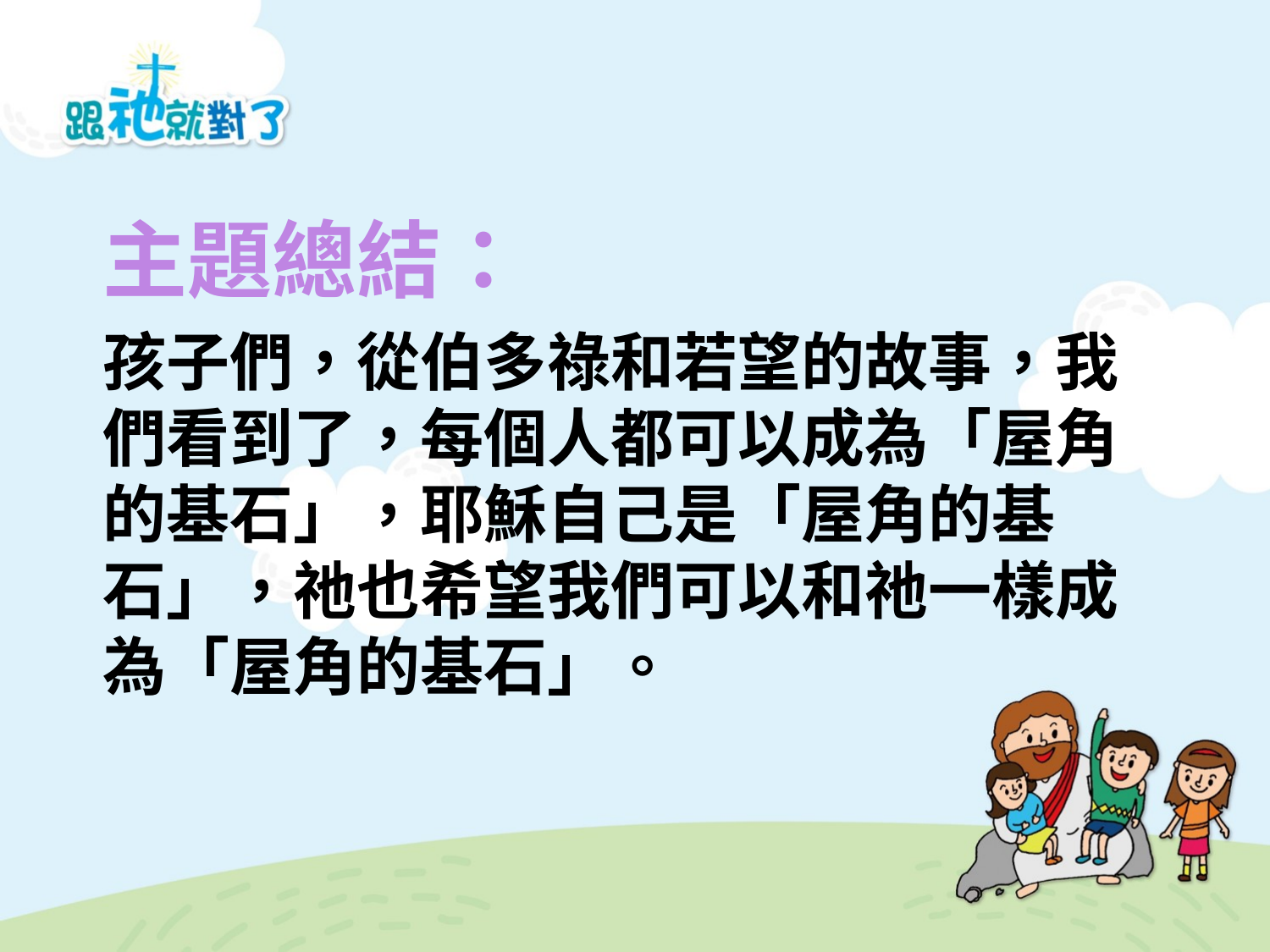

主題總結：
孩子們，從伯多祿和若望的故事，我們看到了，每個人都可以成為「屋角的基石」，耶穌自己是「屋角的基石」，祂也希望我們可以和祂一樣成為「屋角的基石」。